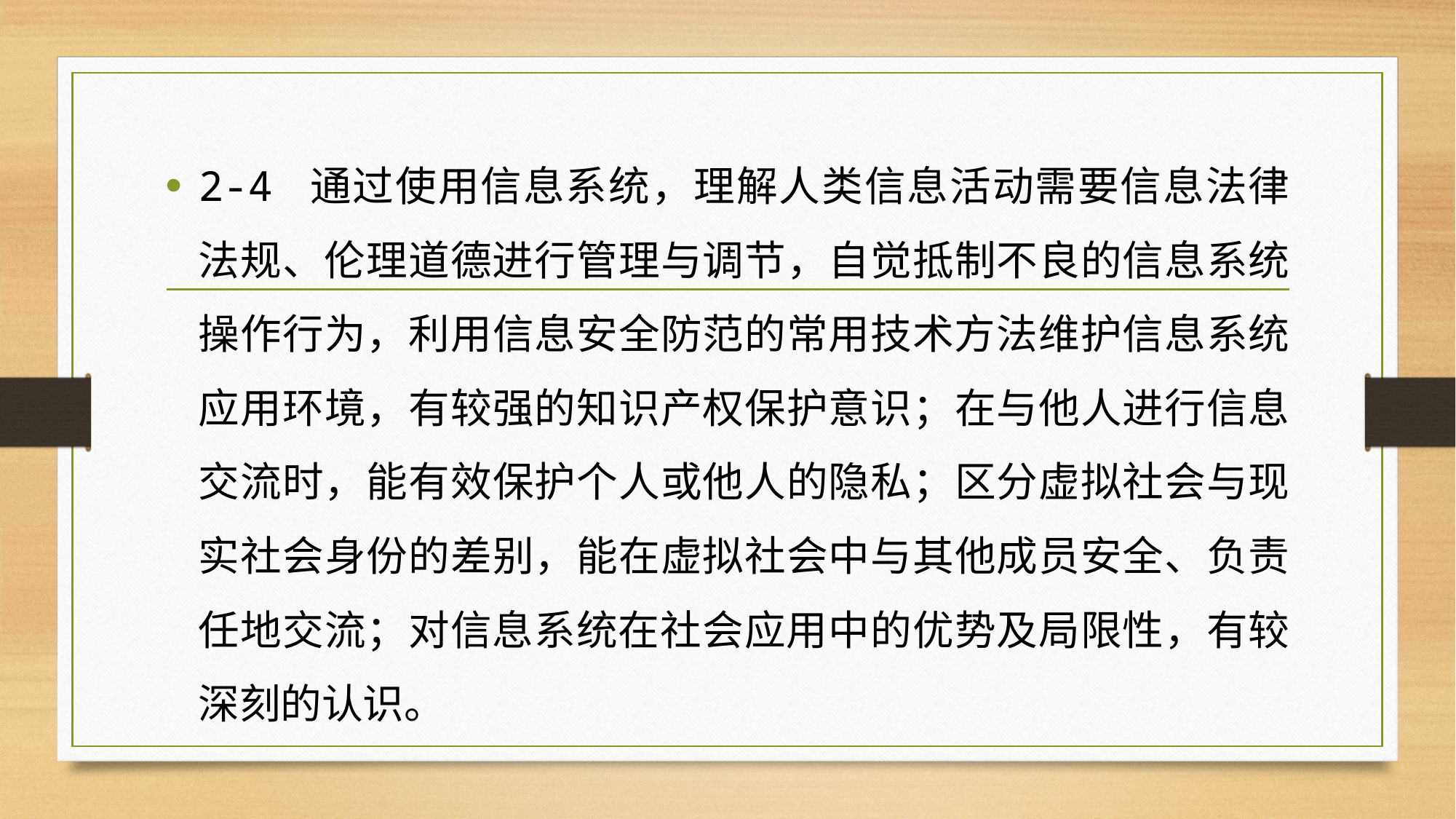

2-4 通过使用信息系统，理解人类信息活动需要信息法律法规、伦理道德进行管理与调节，自觉抵制不良的信息系统操作行为，利用信息安全防范的常用技术方法维护信息系统应用环境，有较强的知识产权保护意识；在与他人进行信息交流时，能有效保护个人或他人的隐私；区分虚拟社会与现实社会身份的差别，能在虚拟社会中与其他成员安全、负责任地交流；对信息系统在社会应用中的优势及局限性，有较深刻的认识。